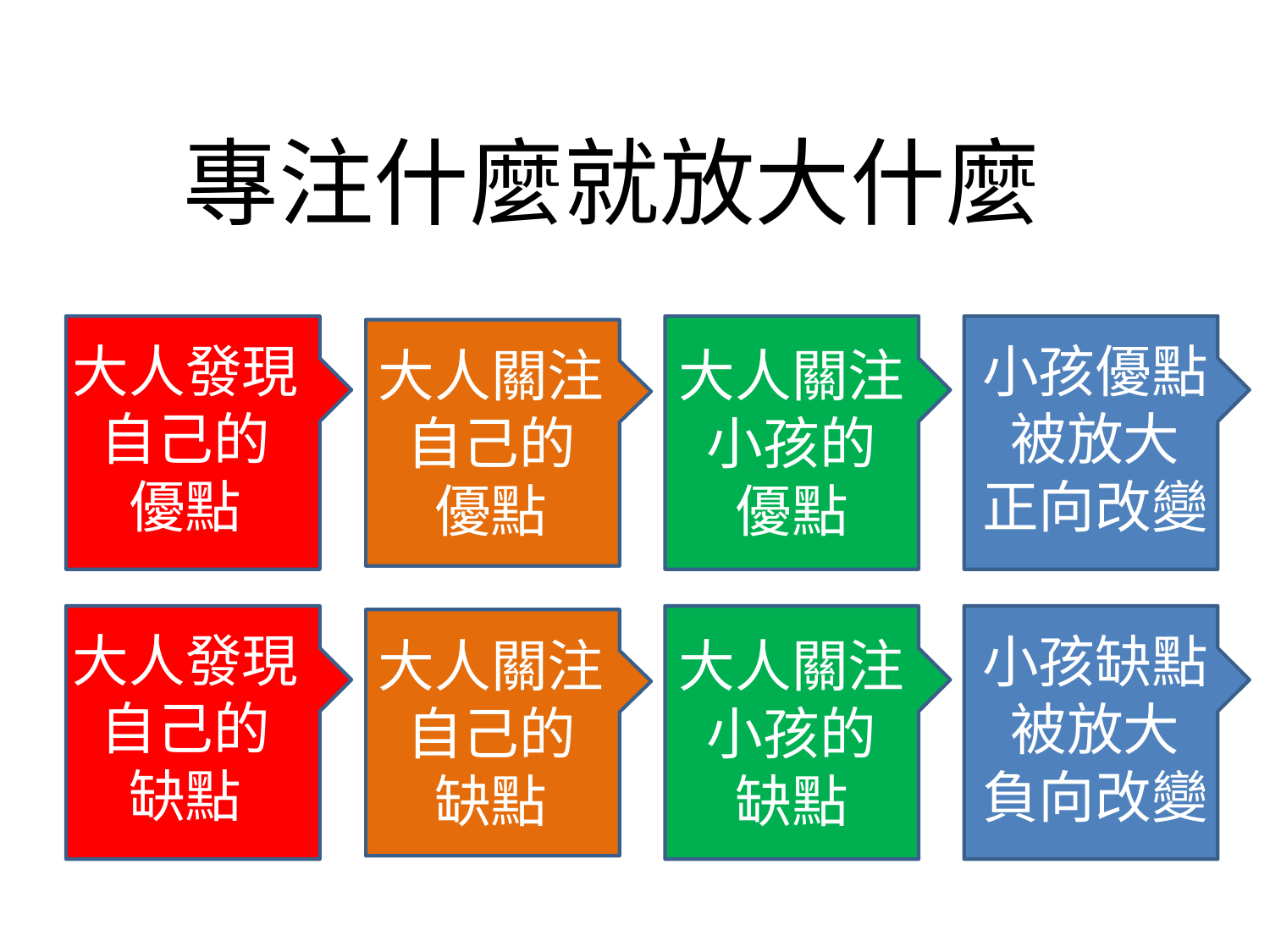

專注什麼就放大什麼

大人發現
自己的
優點
小孩優點
被放大
正向改變
大人關注
自己的
優點
大人關注
小孩的
優點

大人發現
自己的
缺點
小孩缺點
被放大
負向改變
大人關注
自己的
缺點
大人關注
小孩的
缺點